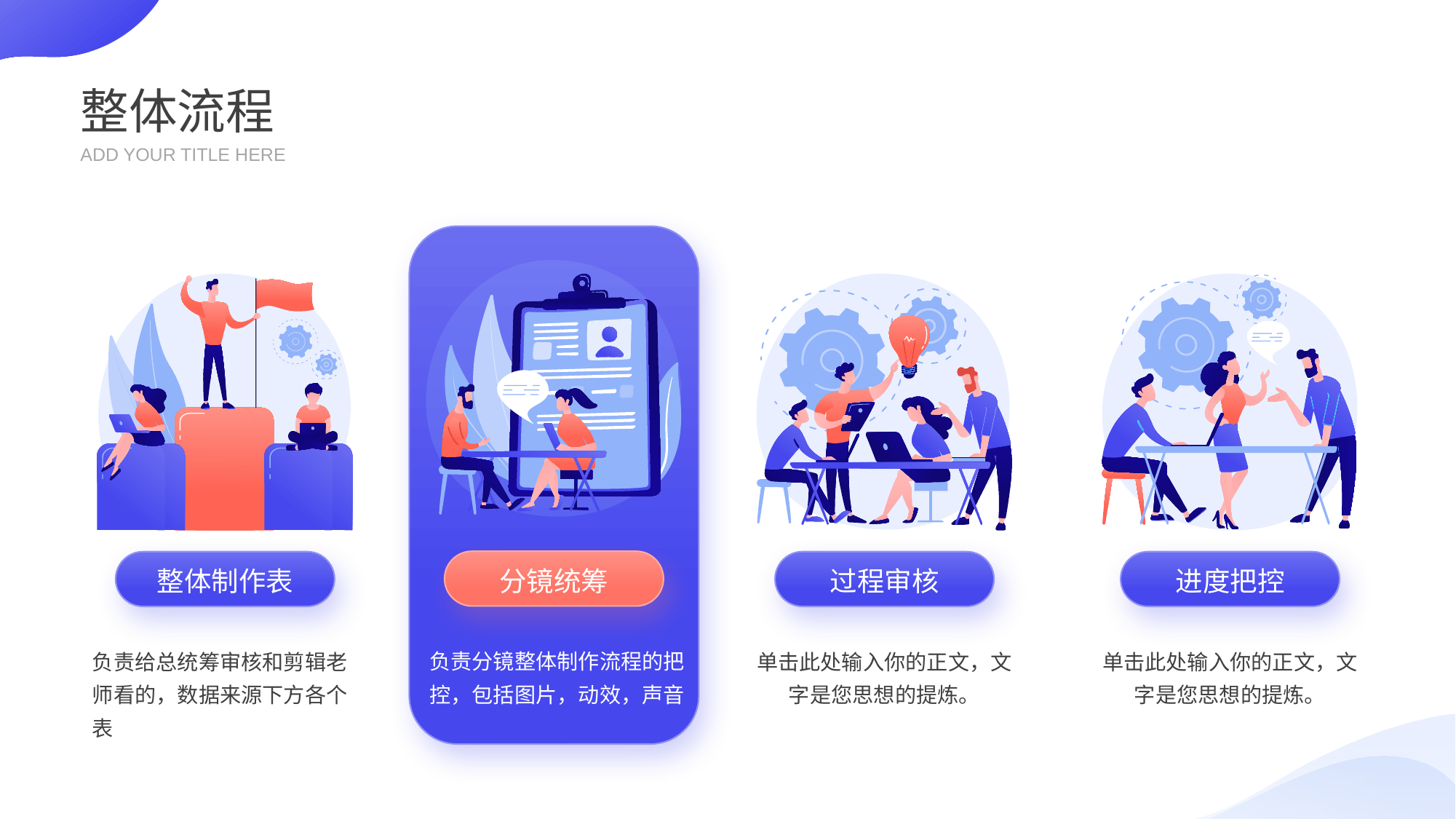

整体流程
ADD YOUR TITLE HERE

分镜统筹

过程审核

整体制作表
进度把控
负责分镜整体制作流程的把控，包括图片，动效，声音
单击此处输入你的正文，文字是您思想的提炼。
单击此处输入你的正文，文字是您思想的提炼。
负责给总统筹审核和剪辑老师看的，数据来源下方各个表